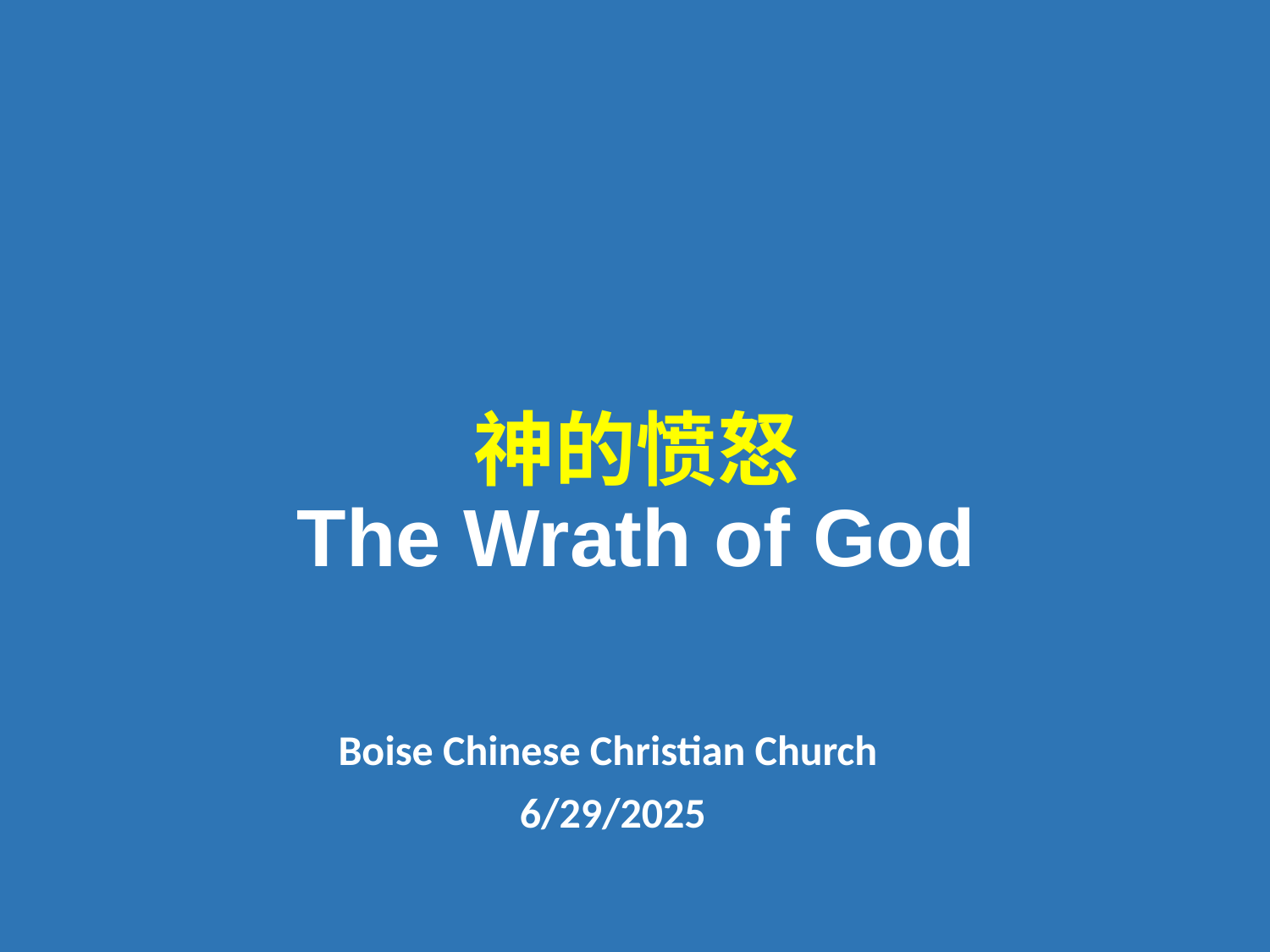

# 神的愤怒 The Wrath of God
Boise Chinese Christian Church
6/29/2025